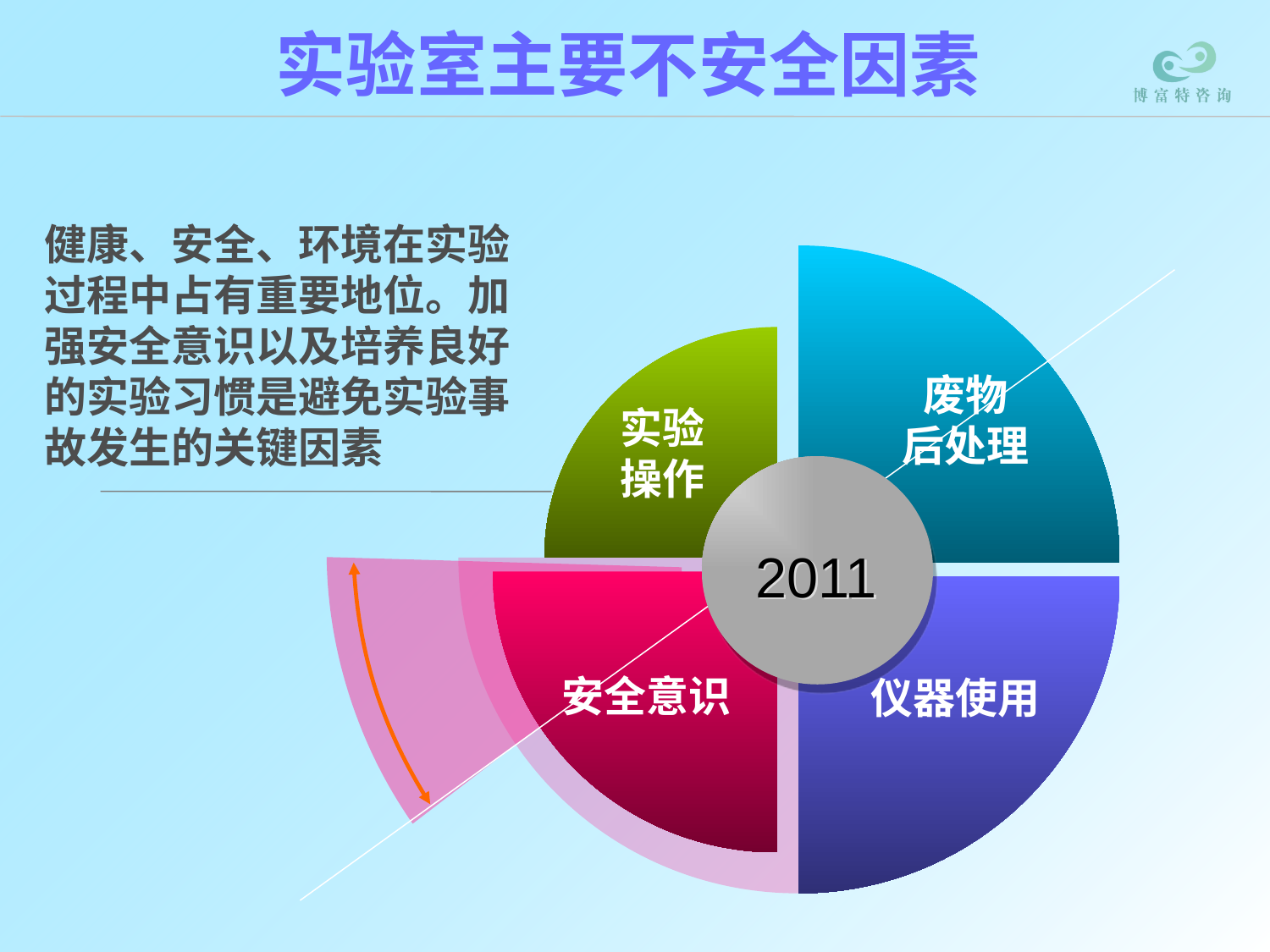

实验室主要不安全因素

健康、安全、环境在实验过程中占有重要地位。加强安全意识以及培养良好的实验习惯是避免实验事故发生的关键因素

废物
后处理

实验
操作

2011

安全意识
仪器使用